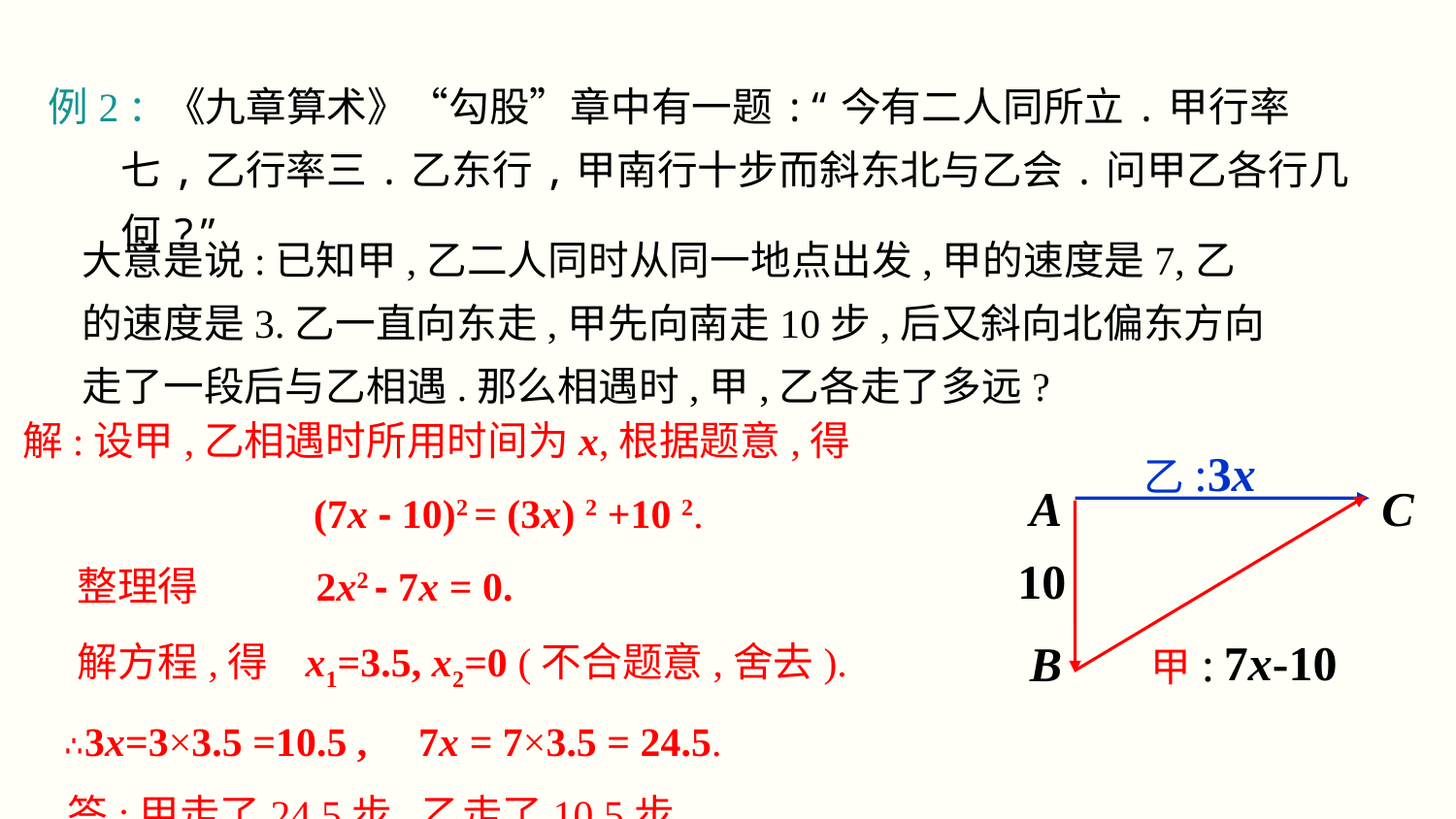

例2：《九章算术》“勾股”章中有一题:“今有二人同所立.甲行率七,乙行率三.乙东行,甲南行十步而斜东北与乙会.问甲乙各行几何?”
大意是说:已知甲,乙二人同时从同一地点出发,甲的速度是7,乙
的速度是3.乙一直向东走,甲先向南走10步,后又斜向北偏东方向
走了一段后与乙相遇.那么相遇时,甲,乙各走了多远?
解:设甲,乙相遇时所用时间为x,根据题意,得
		(7x - 10)2 = (3x) 2 +10 2.
     整理得            2x2 - 7x = 0.
     解方程,得   x1=3.5, x2=0 (不合题意,舍去).
    ∴3x=3×3.5 =10.5 ,     7x = 7×3.5 = 24.5.
    答:甲走了24.5步,乙走了10.5步.
乙:3x
A
C

10
7x-10
B
甲: